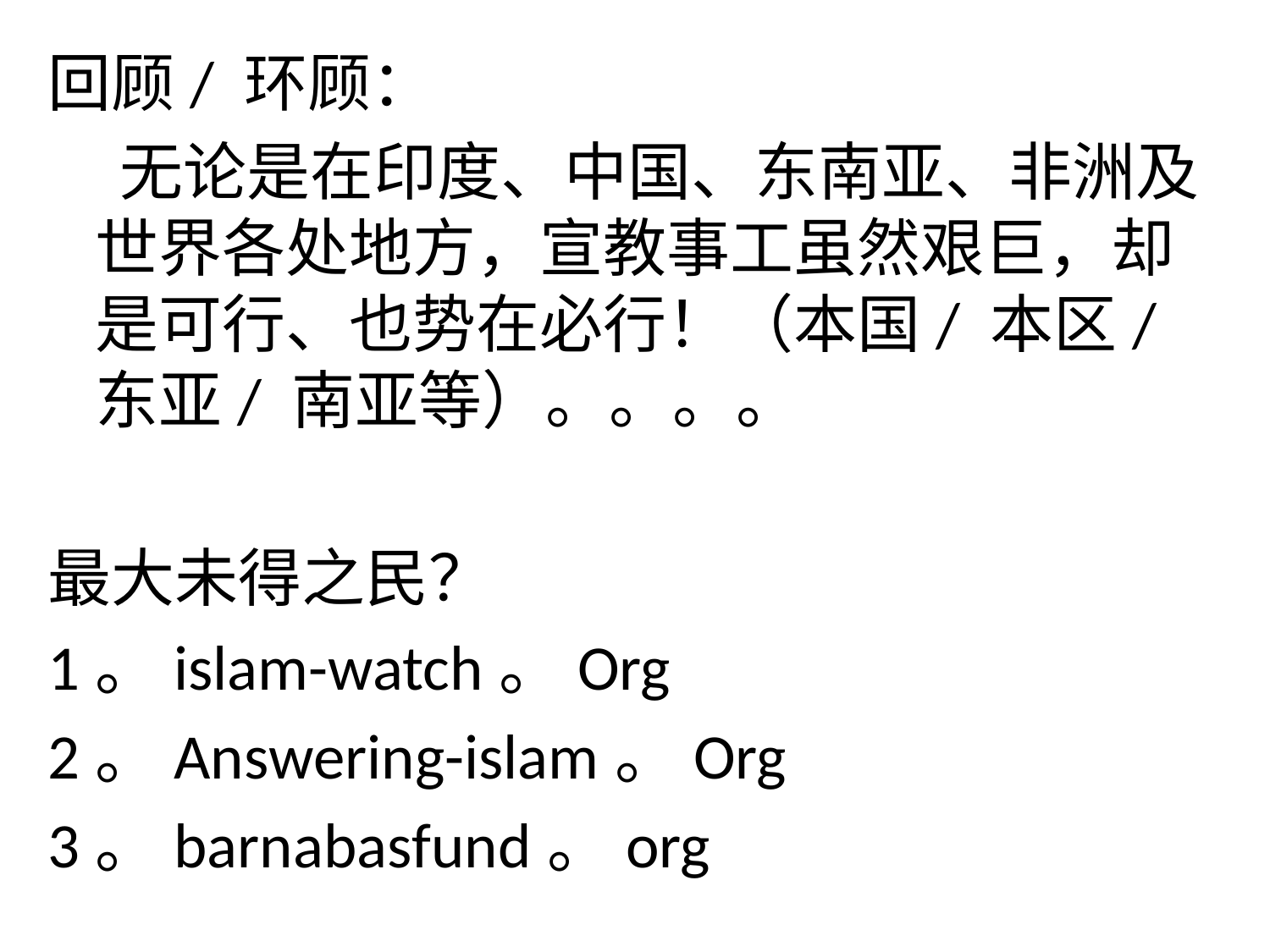

回顾/ 环顾：
    无论是在印度、中国、东南亚、非洲及世界各处地方，宣教事工虽然艰巨，却是可行、也势在必行！（本国/ 本区/ 东亚/ 南亚等）。。。。

最大未得之民？
1。islam-watch。Org
2。Answering-islam。Org
3。barnabasfund。org